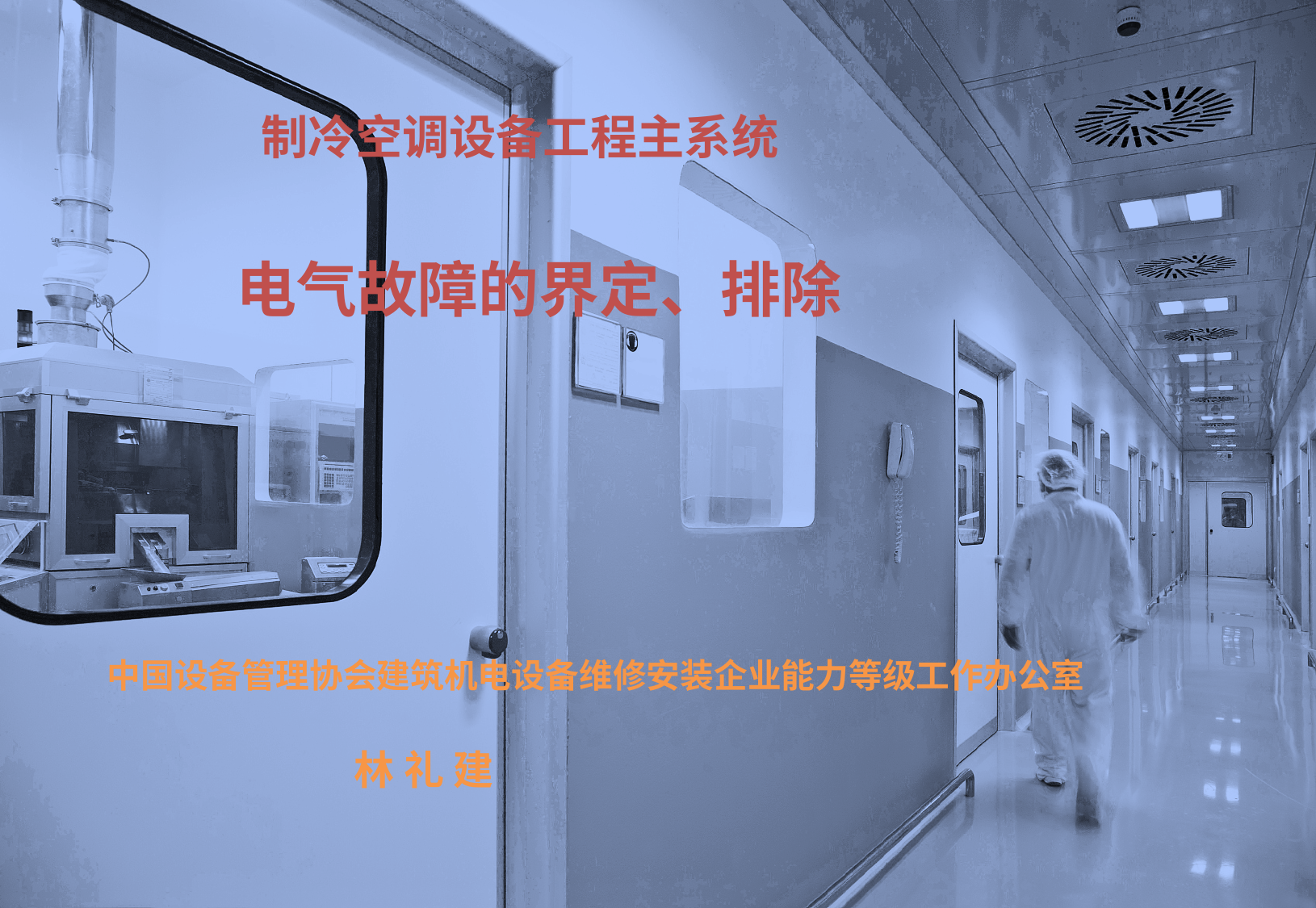

制冷空调设备工程主系统

            电气故障的界定、排除
中国设备管理协会建筑机电设备维修安装企业能力等级工作办公室

                                林 礼 建